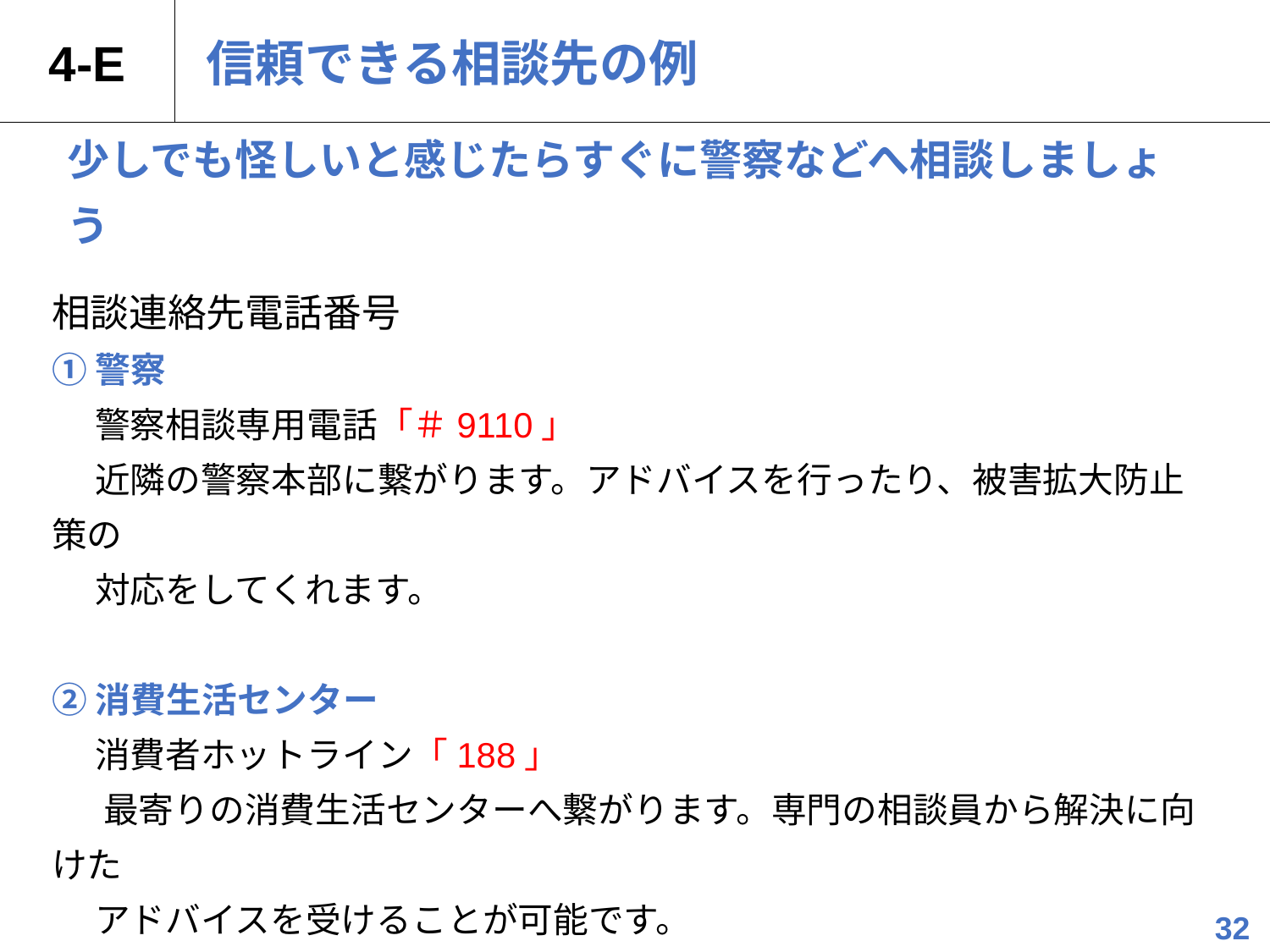

4-E
# 信頼できる相談先の例
少しでも怪しいと感じたらすぐに警察などへ相談しましょう
相談連絡先電話番号
①警察
　 警察相談専用電話「＃9110」
　 近隣の警察本部に繋がります。アドバイスを行ったり、被害拡大防止策の
　 対応をしてくれます。

②消費生活センター
　 消費者ホットライン「188」
 　最寄りの消費生活センターへ繋がります。専門の相談員から解決に向けた
　 アドバイスを受けることが可能です。
32